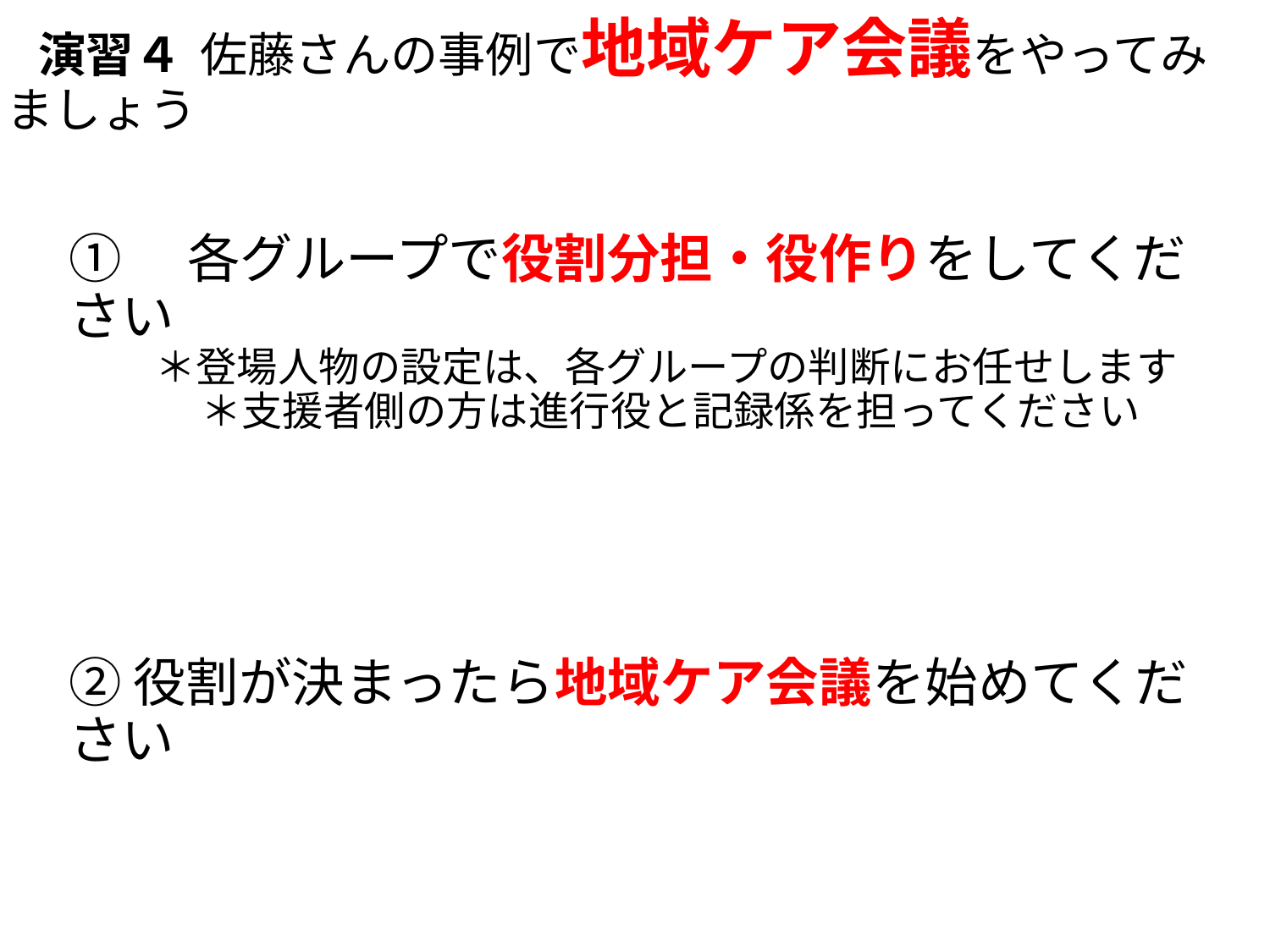

演習４　佐藤さんの事例で地域ケア会議をやってみましょう
# ①　各グループで役割分担・役作りをしてください 　＊登場人物の設定は、各グループの判断にお任せします 　　 　＊支援者側の方は進行役と記録係を担ってください ② 役割が決まったら地域ケア会議を始めてください